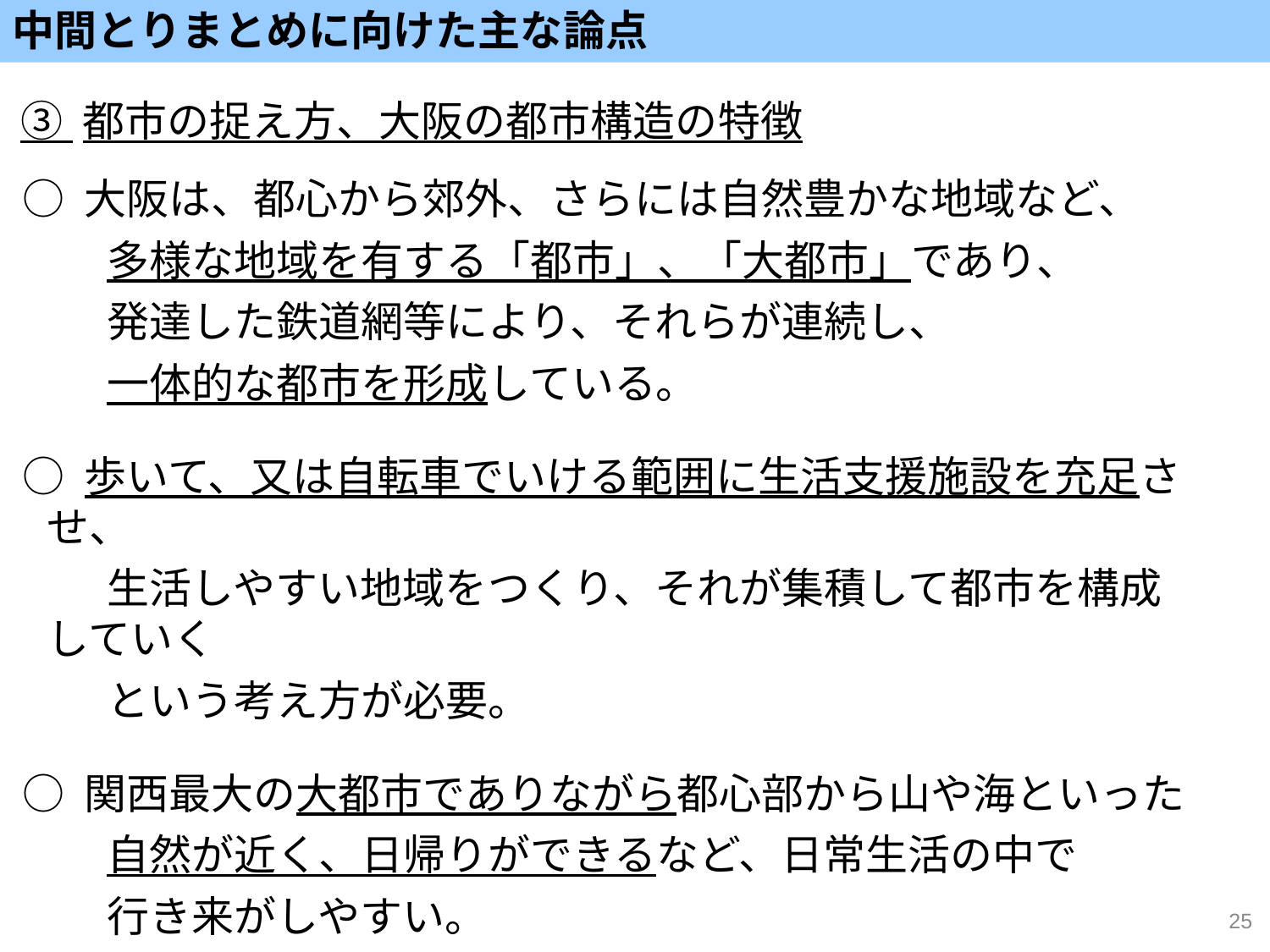

中間とりまとめに向けた主な論点
③ 都市の捉え方、大阪の都市構造の特徴
○ 大阪は、都心から郊外、さらには自然豊かな地域など、
　　多様な地域を有する「都市」、「大都市」であり、
　　発達した鉄道網等により、それらが連続し、
　　一体的な都市を形成している。
○ 歩いて、又は自転車でいける範囲に生活支援施設を充足させ、
　　生活しやすい地域をつくり、それが集積して都市を構成していく
　　という考え方が必要。
○ 関西最大の大都市でありながら都心部から山や海といった
　　自然が近く、日帰りができるなど、日常生活の中で
　　行き来がしやすい。
○ 地理的条件に加え、居住の歴史が蓄積されている。　　　など
25